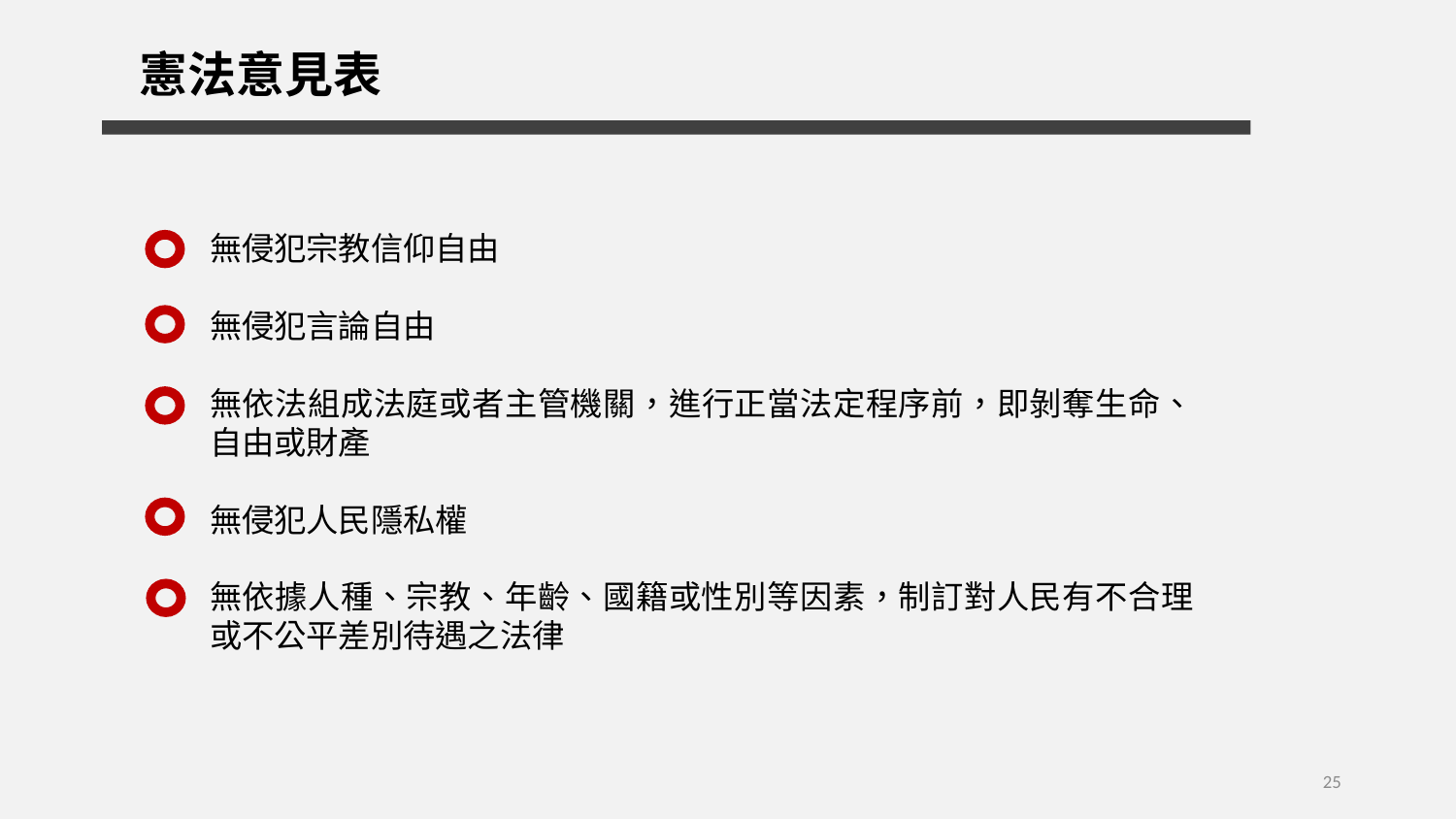

憲法意見表

無侵犯宗教信仰自由

無侵犯言論自由

無依法組成法庭或者主管機關，進行正當法定程序前，即剝奪生命、 自由或財產

無侵犯人民隱私權

無依據人種、宗教、年齡、國籍或性別等因素，制訂對人民有不合理或不公平差別待遇之法律

25